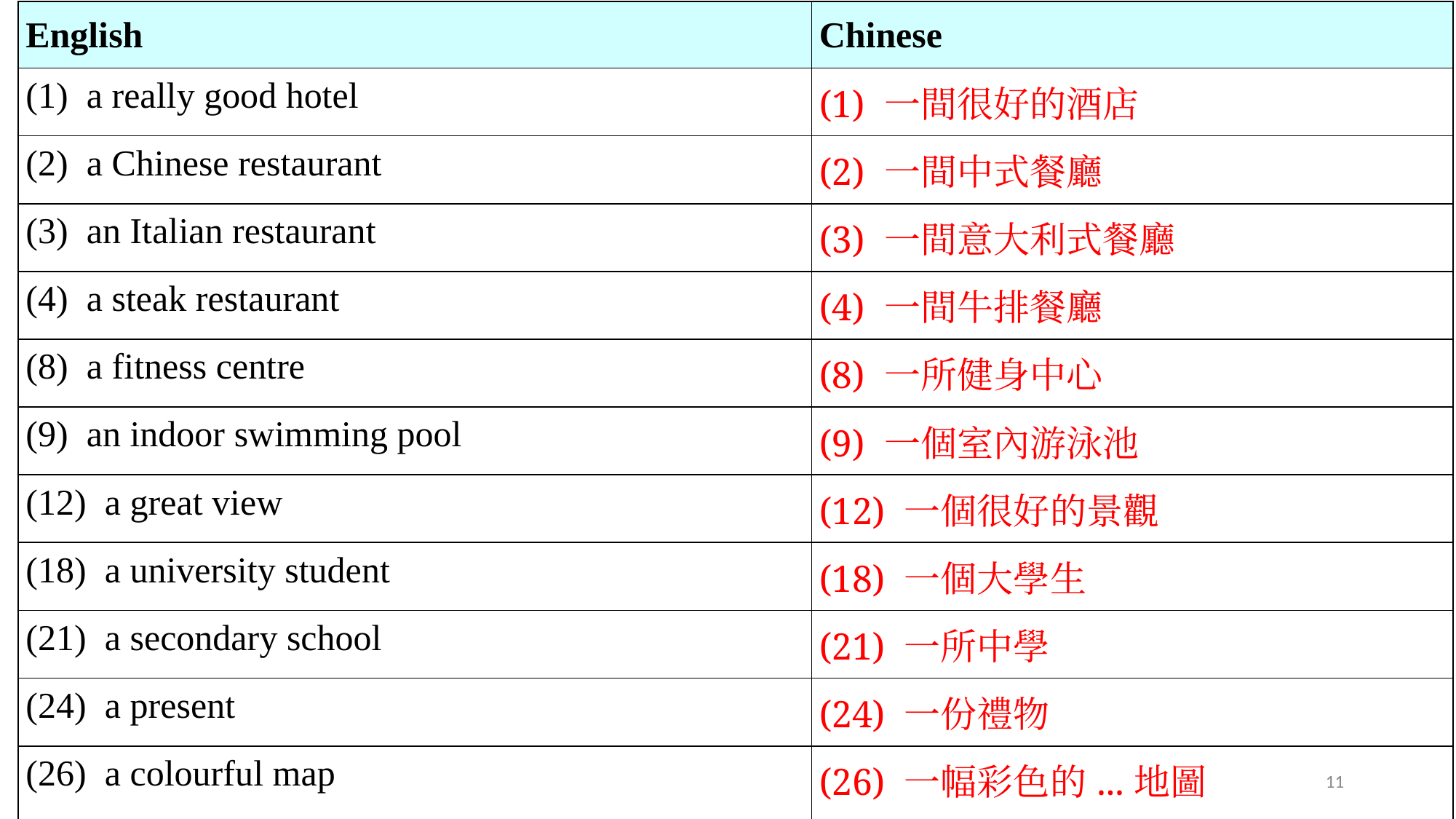

| English | Chinese |
| --- | --- |
| (1) a really good hotel | (1) 一間很好的酒店 |
| (2) a Chinese restaurant | (2) 一間中式餐廳 |
| (3) an Italian restaurant | (3) 一間意大利式餐廳 |
| (4) a steak restaurant | (4) 一間牛排餐廳 |
| (8) a fitness centre | (8) 一所健身中心 |
| (9) an indoor swimming pool | (9) 一個室內游泳池 |
| (12) a great view | (12) 一個很好的景觀 |
| (18) a university student | (18) 一個大學生 |
| (21) a secondary school | (21) 一所中學 |
| (24) a present | (24) 一份禮物 |
| (26) a colourful map | (26) 一幅彩色的...地圖 |
11